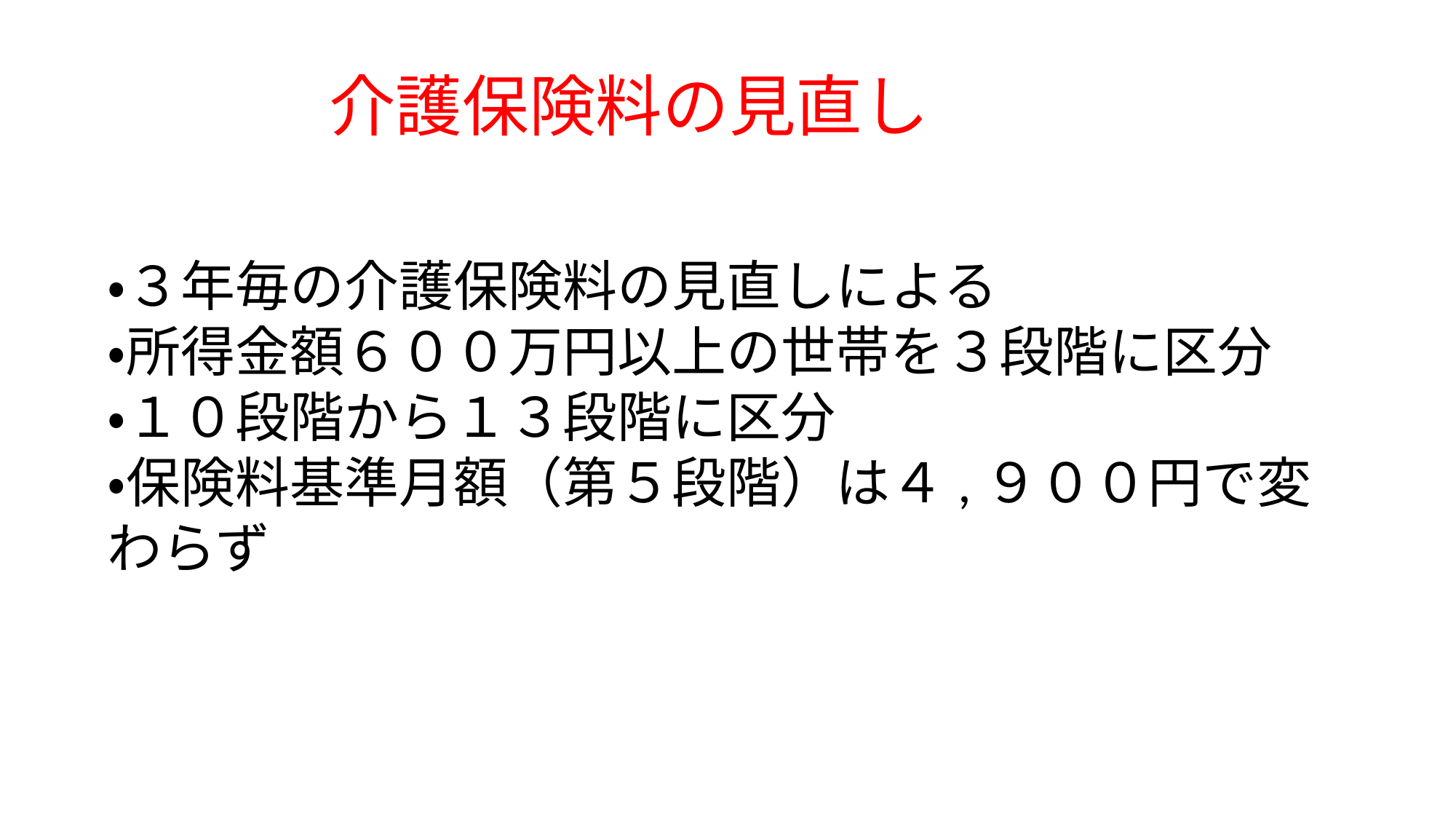

介護保険料の見直し
・３年毎の介護保険料の見直しによる
・所得金額６００万円以上の世帯を３段階に区分
・１０段階から１３段階に区分
・保険料基準月額（第５段階）は４,９００円で変わらず